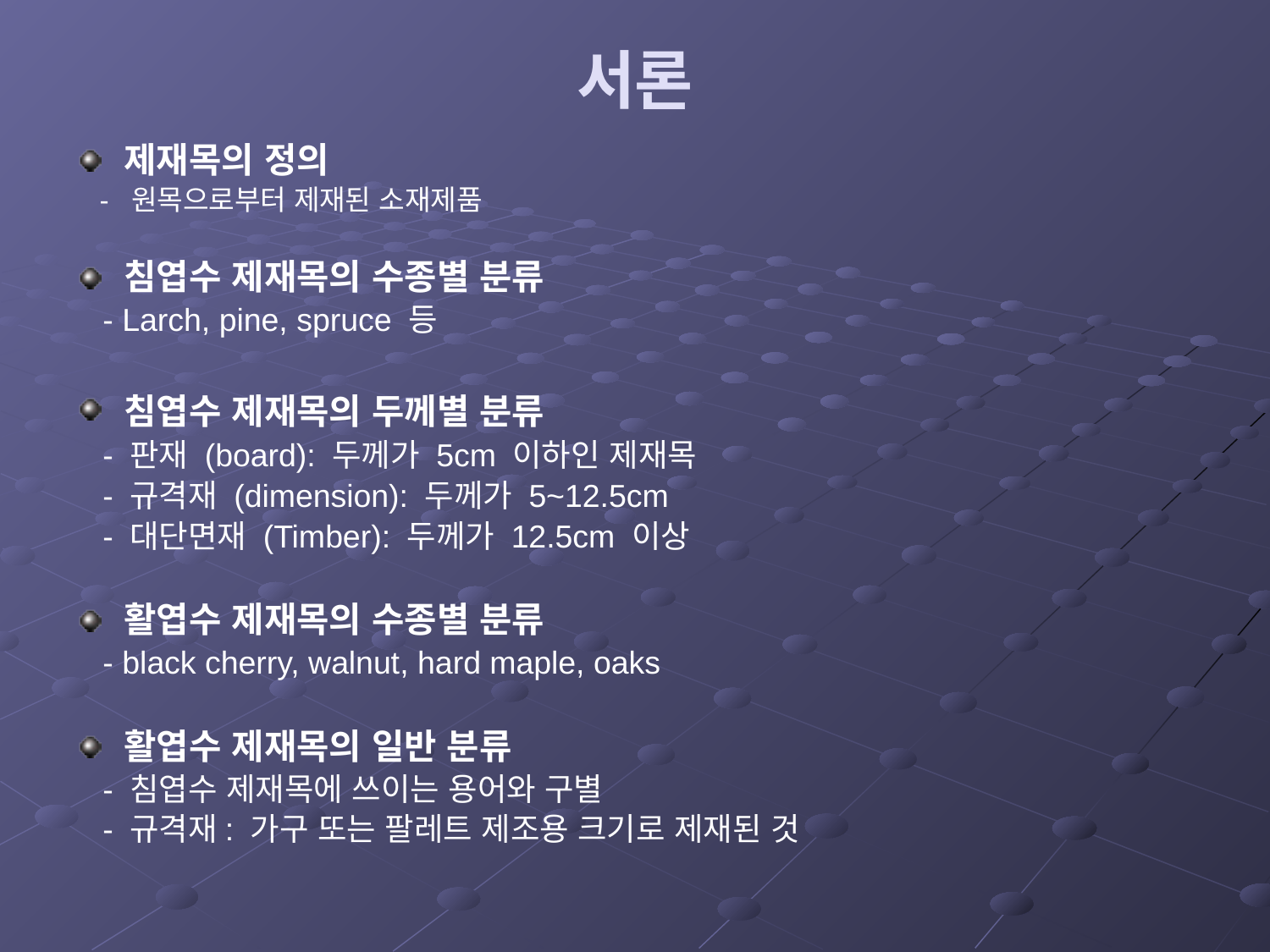

# 서론
제재목의 정의
   -  원목으로부터 제재된 소재제품

침엽수 제재목의 수종별 분류
   - Larch, pine, spruce 등

침엽수 제재목의 두께별 분류
   - 판재 (board): 두께가 5cm 이하인 제재목
   - 규격재 (dimension): 두께가 5~12.5cm
   - 대단면재 (Timber): 두께가 12.5cm 이상

활엽수 제재목의 수종별 분류
   - black cherry, walnut, hard maple, oaks

활엽수 제재목의 일반 분류
   - 침엽수 제재목에 쓰이는 용어와 구별
   - 규격재: 가구 또는 팔레트 제조용 크기로 제재된 것